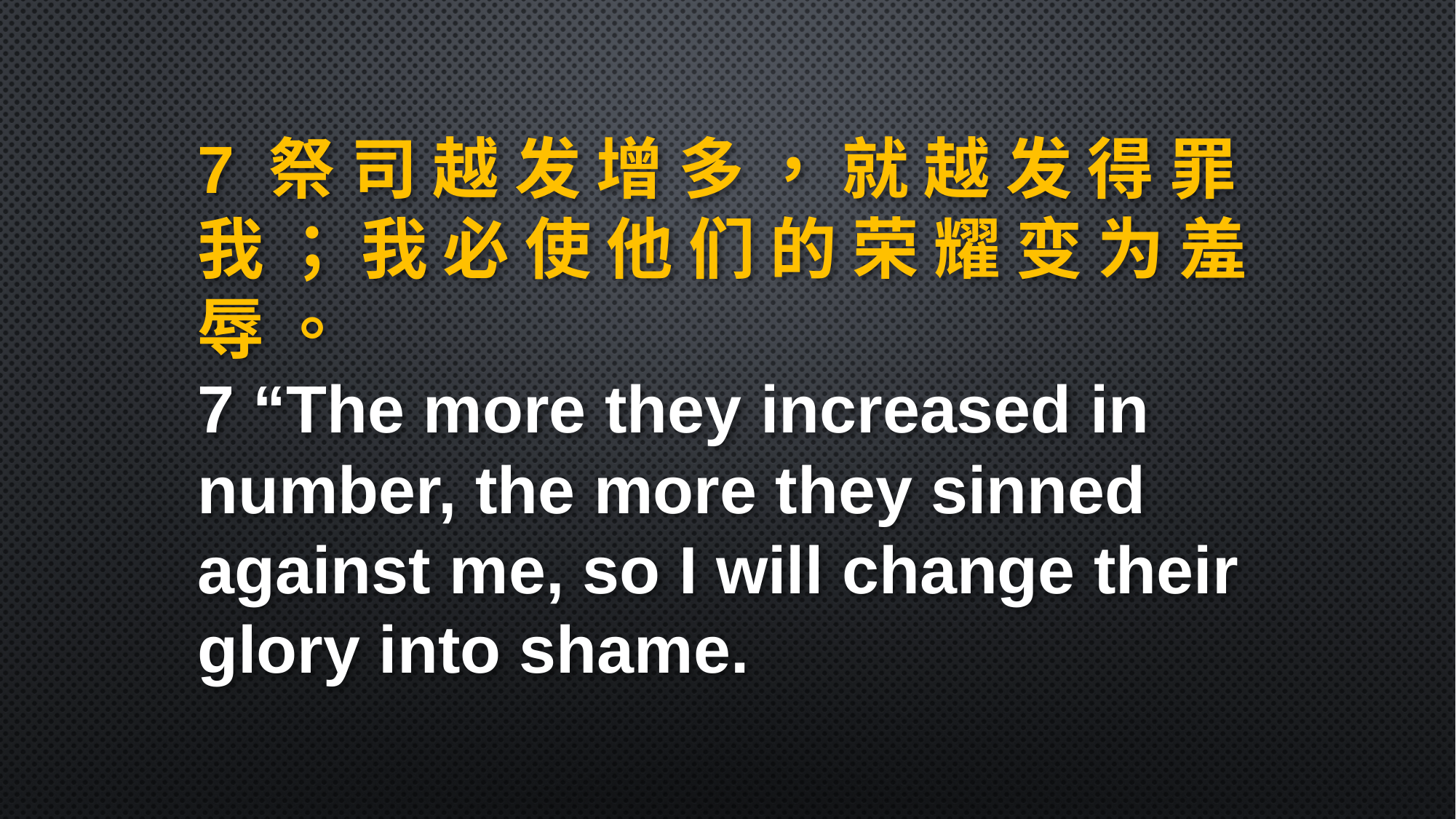

7 祭 司 越 发 增 多 ， 就 越 发 得 罪 我 ； 我 必 使 他 们 的 荣 耀 变 为 羞 辱 。
7 “The more they increased in number, the more they sinned against me, so I will change their glory into shame.